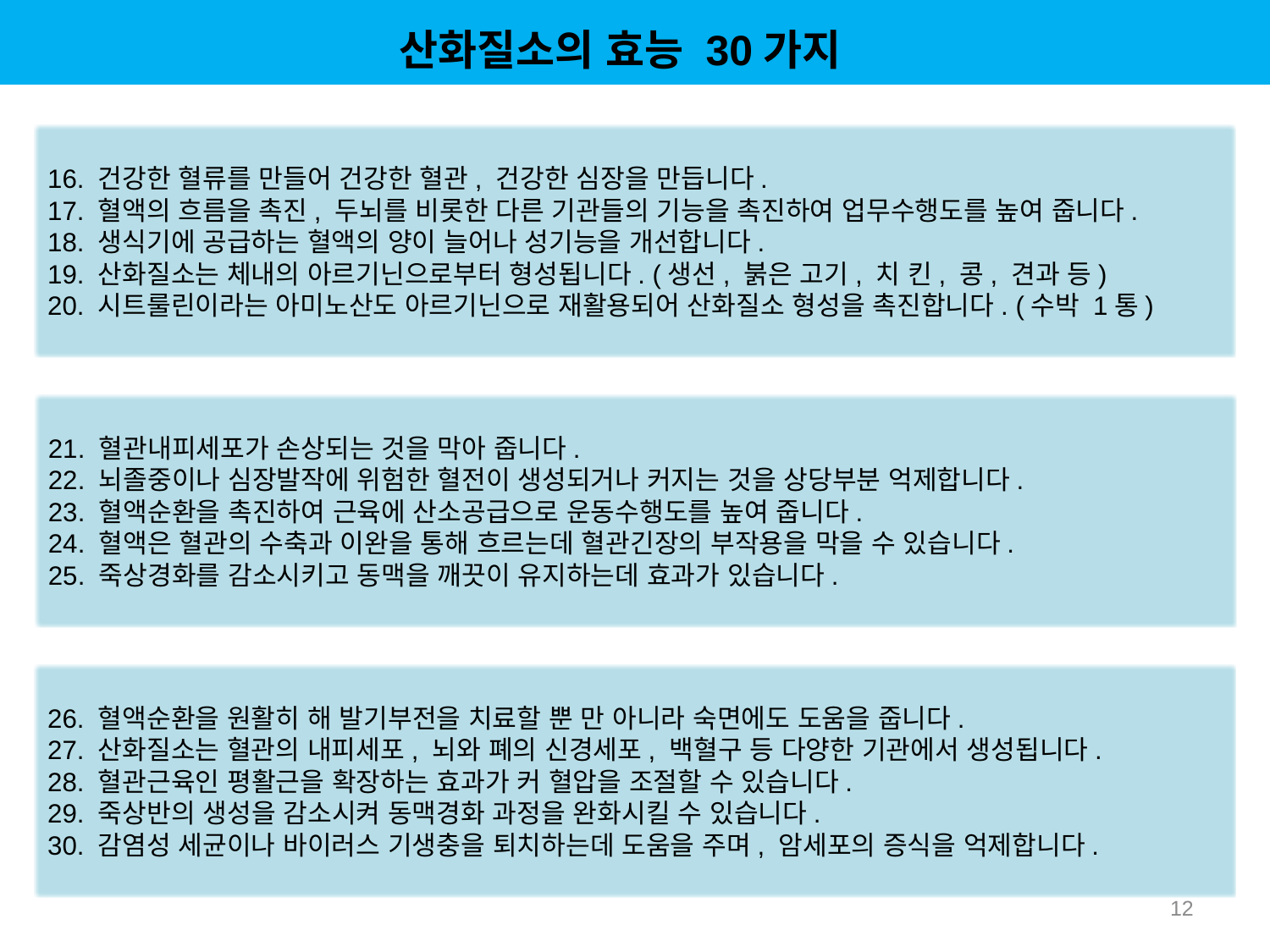

산화질소의 효능 30가지
16. 건강한 혈류를 만들어 건강한 혈관, 건강한 심장을 만듭니다.
17. 혈액의 흐름을 촉진, 두뇌를 비롯한 다른 기관들의 기능을 촉진하여 업무수행도를 높여 줍니다.
18. 생식기에 공급하는 혈액의 양이 늘어나 성기능을 개선합니다.
19. 산화질소는 체내의 아르기닌으로부터 형성됩니다. (생선, 붉은 고기, 치 킨, 콩, 견과 등)
20. 시트룰린이라는 아미노산도 아르기닌으로 재활용되어 산화질소 형성을 촉진합니다. (수박 1통)
21. 혈관내피세포가 손상되는 것을 막아 줍니다.
22. 뇌졸중이나 심장발작에 위험한 혈전이 생성되거나 커지는 것을 상당부분 억제합니다.
23. 혈액순환을 촉진하여 근육에 산소공급으로 운동수행도를 높여 줍니다.
24. 혈액은 혈관의 수축과 이완을 통해 흐르는데 혈관긴장의 부작용을 막을 수 있습니다.
25. 죽상경화를 감소시키고 동맥을 깨끗이 유지하는데 효과가 있습니다.
26. 혈액순환을 원활히 해 발기부전을 치료할 뿐 만 아니라 숙면에도 도움을 줍니다.
27. 산화질소는 혈관의 내피세포, 뇌와 폐의 신경세포, 백혈구 등 다양한 기관에서 생성됩니다.
28. 혈관근육인 평활근을 확장하는 효과가 커 혈압을 조절할 수 있습니다.
29. 죽상반의 생성을 감소시켜 동맥경화 과정을 완화시킬 수 있습니다.
30. 감염성 세균이나 바이러스 기생충을 퇴치하는데 도움을 주며, 암세포의 증식을 억제합니다.
12